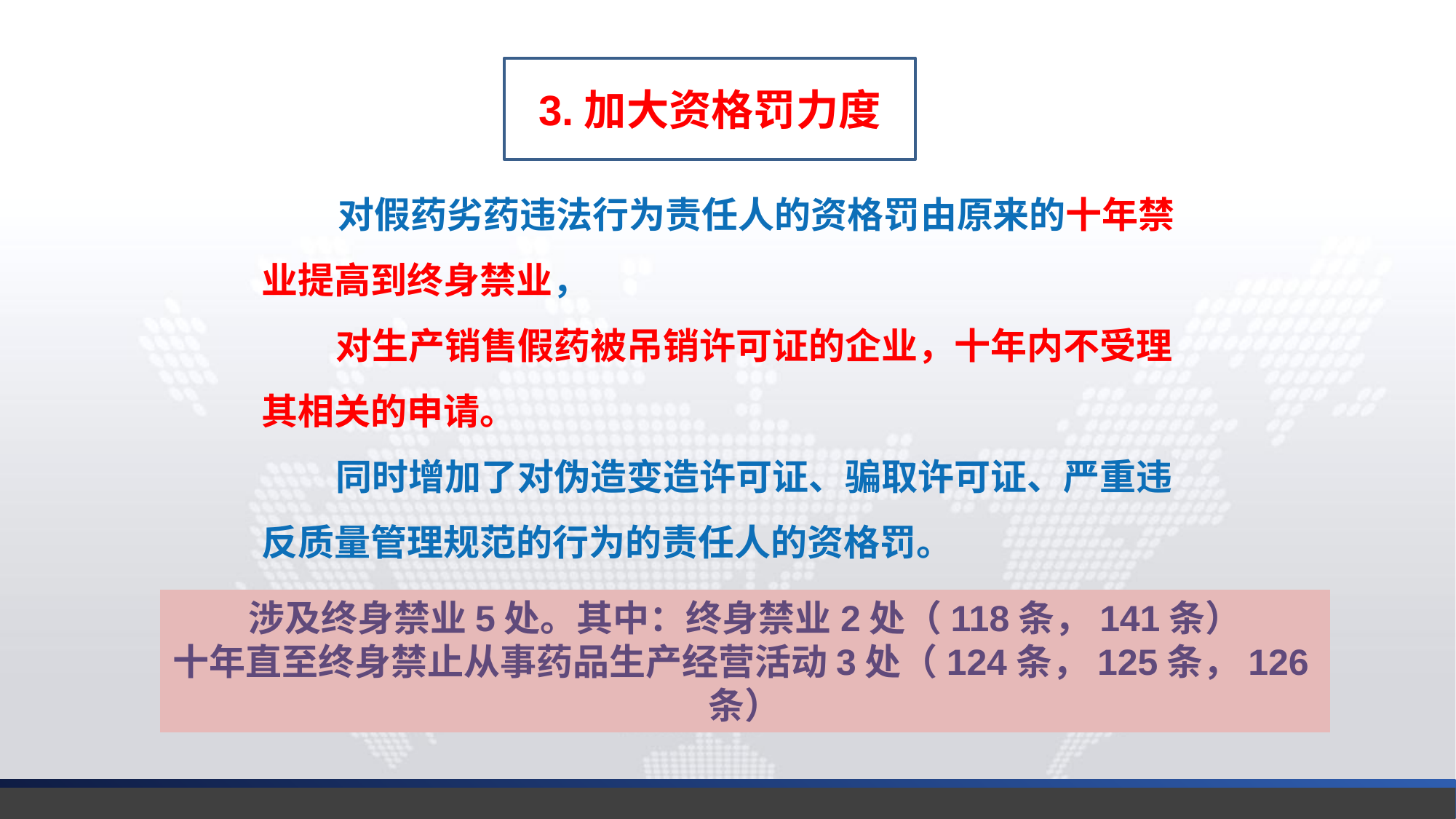

3.加大资格罚力度
         对假药劣药违法行为责任人的资格罚由原来的十年禁业提高到终身禁业，
        对生产销售假药被吊销许可证的企业，十年内不受理其相关的申请。
        同时增加了对伪造变造许可证、骗取许可证、严重违反质量管理规范的行为的责任人的资格罚。

涉及终身禁业5处。其中：终身禁业2处（118条，141条）
十年直至终身禁止从事药品生产经营活动3处（124条，125条，126条）

延时符